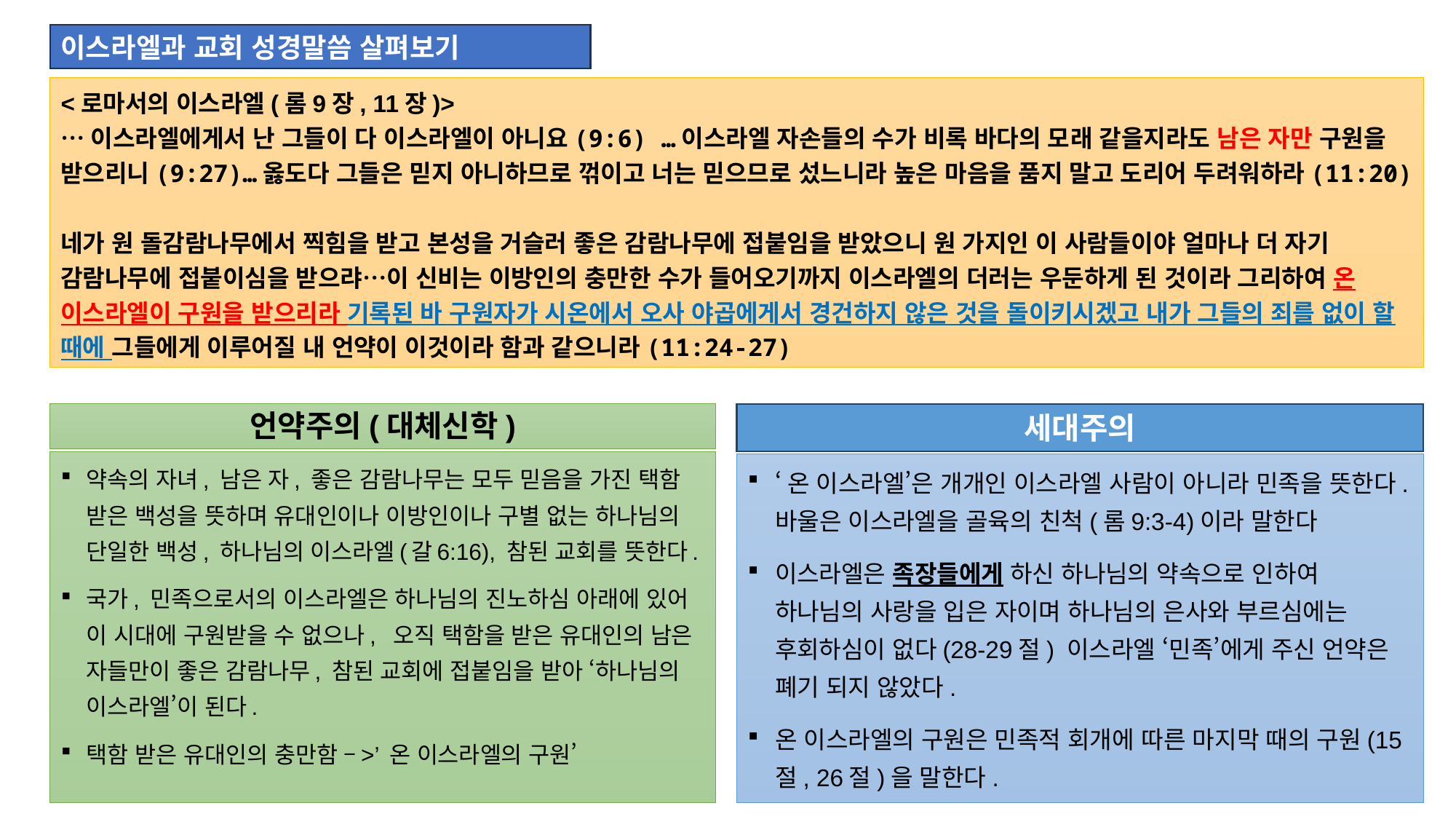

이스라엘과 교회 성경말씀 살펴보기
<로마서의 이스라엘(롬9장, 11장)>
…이스라엘에게서 난 그들이 다 이스라엘이 아니요(9:6) …이스라엘 자손들의 수가 비록 바다의 모래 같을지라도 남은 자만 구원을 받으리니(9:27)…옳도다 그들은 믿지 아니하므로 꺾이고 너는 믿으므로 섰느니라 높은 마음을 품지 말고 도리어 두려워하라(11:20)

네가 원 돌감람나무에서 찍힘을 받고 본성을 거슬러 좋은 감람나무에 접붙임을 받았으니 원 가지인 이 사람들이야 얼마나 더 자기 감람나무에 접붙이심을 받으랴…이 신비는 이방인의 충만한 수가 들어오기까지 이스라엘의 더러는 우둔하게 된 것이라 그리하여 온 이스라엘이 구원을 받으리라 기록된 바 구원자가 시온에서 오사 야곱에게서 경건하지 않은 것을 돌이키시겠고 내가 그들의 죄를 없이 할 때에 그들에게 이루어질 내 언약이 이것이라 함과 같으니라(11:24-27)
언약주의(대체신학)
세대주의
약속의 자녀, 남은 자, 좋은 감람나무는 모두 믿음을 가진 택함 받은 백성을 뜻하며 유대인이나 이방인이나 구별 없는 하나님의 단일한 백성, 하나님의 이스라엘(갈6:16), 참된 교회를 뜻한다.
국가, 민족으로서의 이스라엘은 하나님의 진노하심 아래에 있어 이 시대에 구원받을 수 없으나,  오직 택함을 받은 유대인의 남은 자들만이 좋은 감람나무, 참된 교회에 접붙임을 받아 ‘하나님의 이스라엘’이 된다.
택함 받은 유대인의 충만함 –>’ 온 이스라엘의 구원’

‘온 이스라엘’은 개개인 이스라엘 사람이 아니라 민족을 뜻한다. 바울은 이스라엘을 골육의 친척(롬9:3-4)이라 말한다
이스라엘은 족장들에게 하신 하나님의 약속으로 인하여 하나님의 사랑을 입은 자이며 하나님의 은사와 부르심에는 후회하심이 없다(28-29절) 이스라엘 ‘민족’에게 주신 언약은 폐기 되지 않았다.
온 이스라엘의 구원은 민족적 회개에 따른 마지막 때의 구원(15절, 26절)을 말한다.